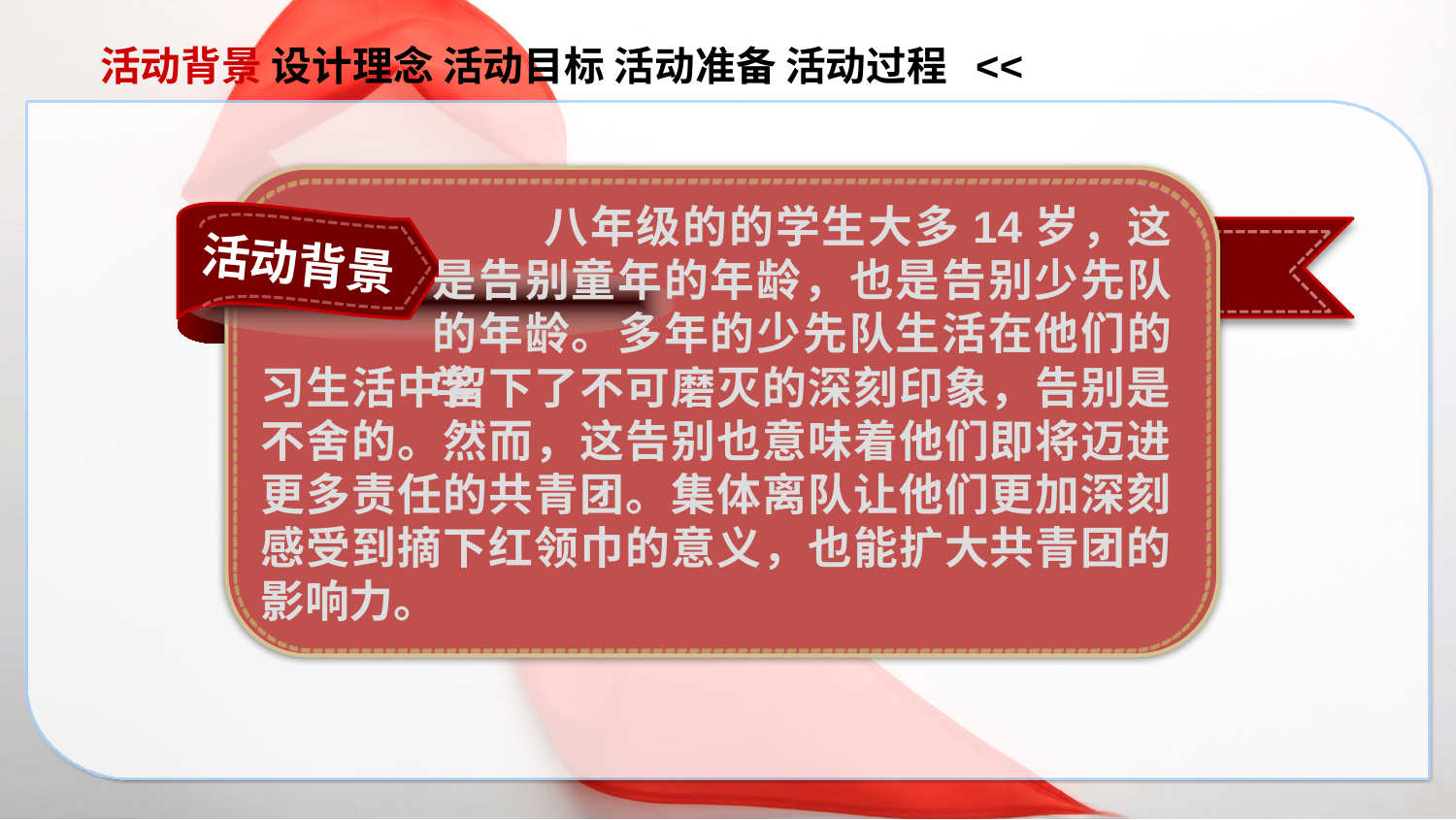

活动背景 设计理念 活动目标 活动准备 活动过程  <<

        八年级的的学生大多14岁，这是告别童年的年龄，也是告别少先队的年龄。多年的少先队生活在他们的学

活动背景

习生活中留下了不可磨灭的深刻印象，告别是不舍的。然而，这告别也意味着他们即将迈进更多责任的共青团。集体离队让他们更加深刻感受到摘下红领巾的意义，也能扩大共青团的影响力。